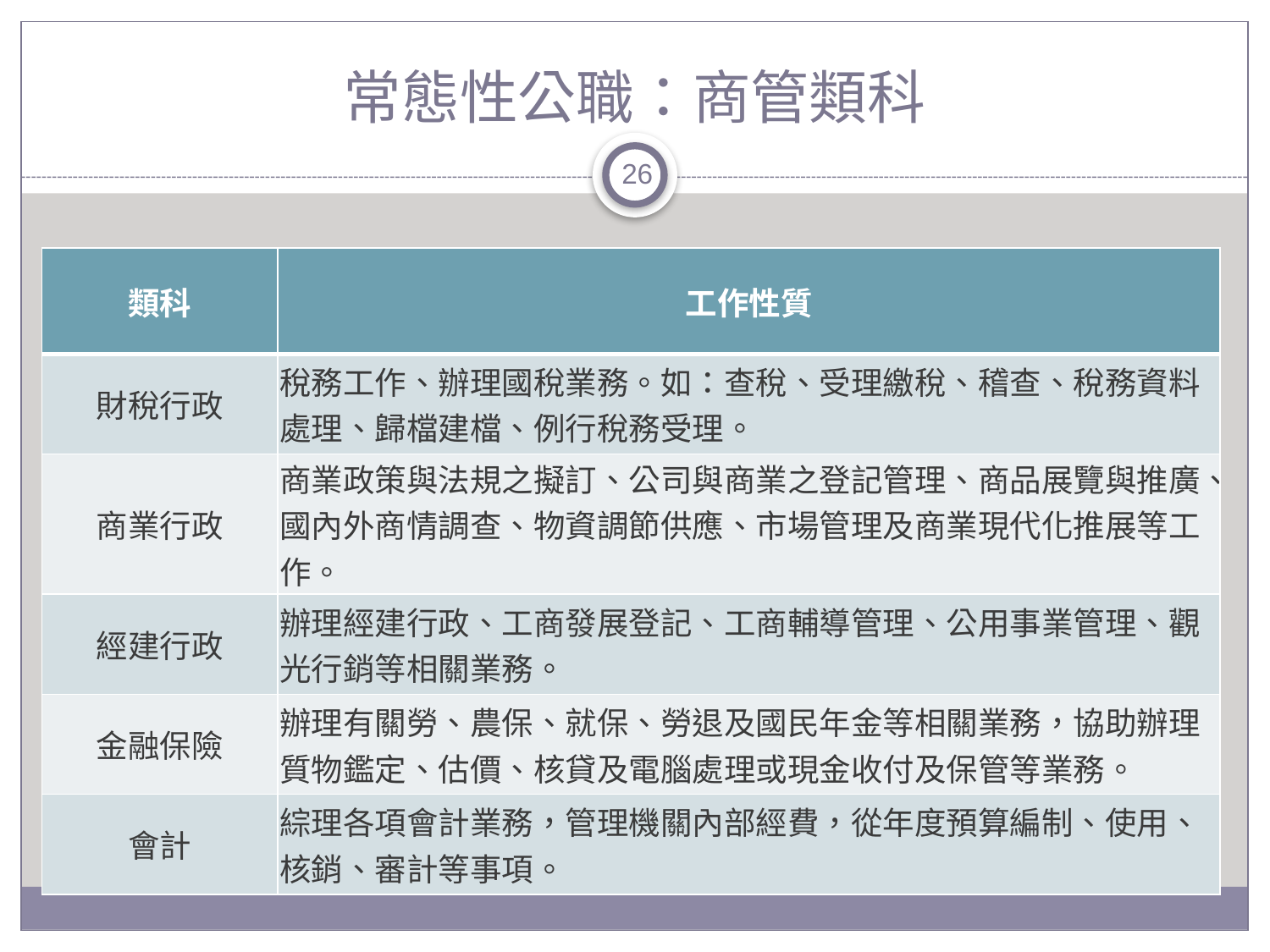

# 常態性公職：商管類科
26
| 類科 | 工作性質 |
| --- | --- |
| 財稅行政 | 稅務工作、辦理國稅業務。如：查稅、受理繳稅、稽查、稅務資料處理、歸檔建檔、例行稅務受理。 |
| 商業行政 | 商業政策與法規之擬訂、公司與商業之登記管理、商品展覽與推廣、國內外商情調查、物資調節供應、市場管理及商業現代化推展等工作。 |
| 經建行政 | 辦理經建行政、工商發展登記、工商輔導管理、公用事業管理、觀光行銷等相關業務。 |
| 金融保險 | 辦理有關勞、農保、就保、勞退及國民年金等相關業務，協助辦理質物鑑定、估價、核貸及電腦處理或現金收付及保管等業務。 |
| 會計 | 綜理各項會計業務，管理機關內部經費，從年度預算編制、使用、核銷、審計等事項。 |